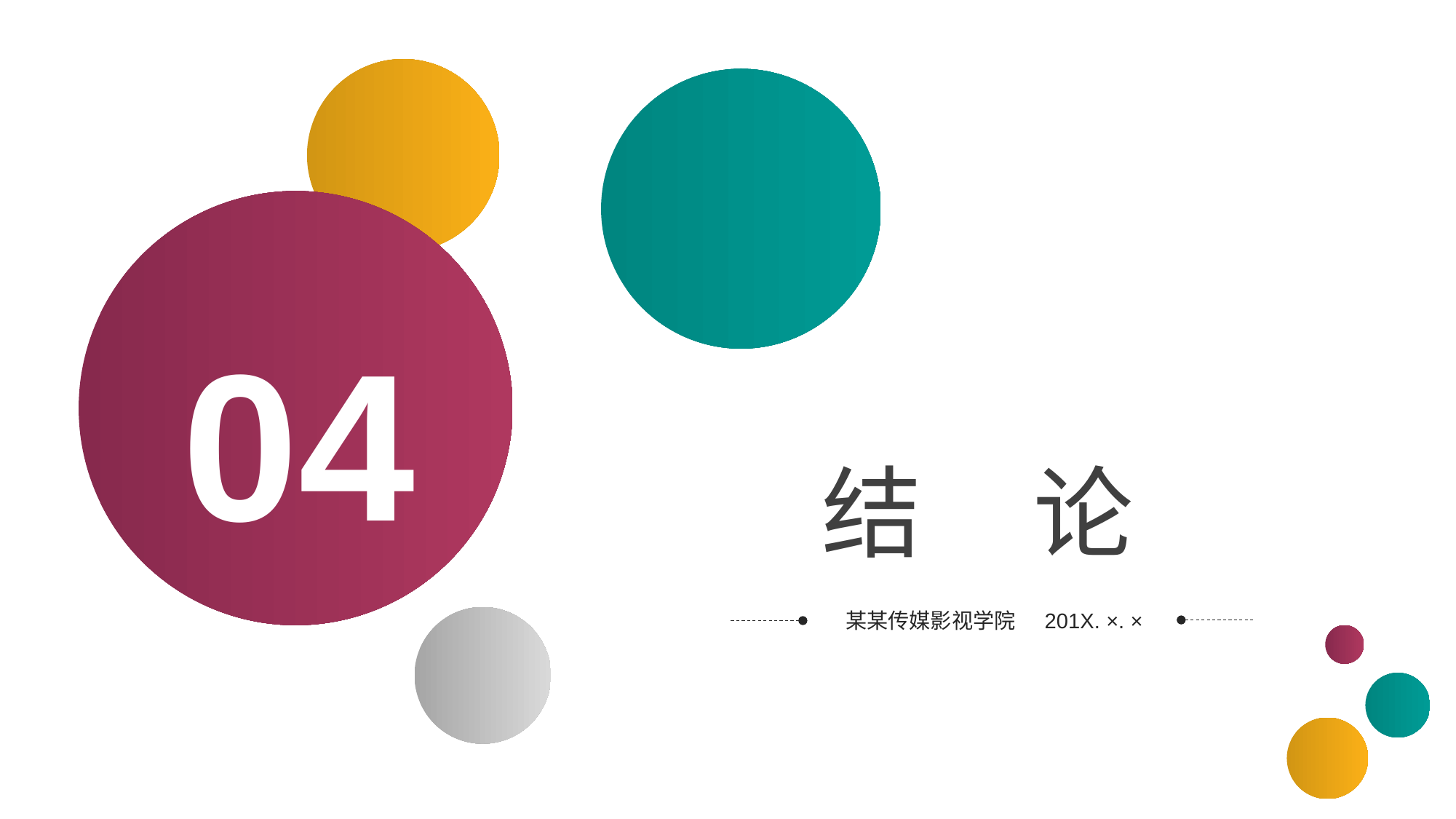

04
结     论

某某传媒影视学院     201X. ×. ×